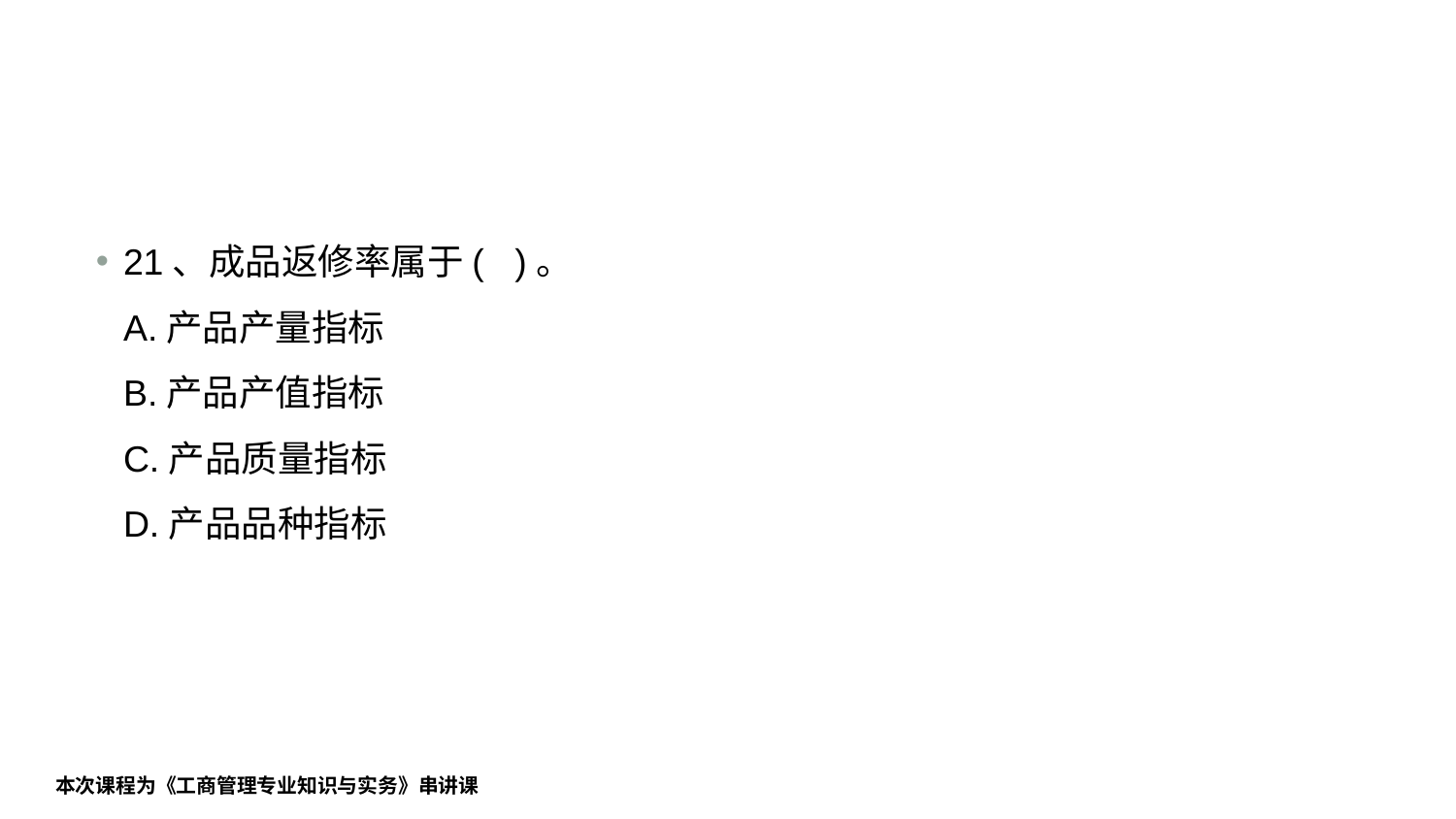

#

21、成品返修率属于(   )。
A.产品产量指标
B.产品产值指标
C.产品质量指标
D.产品品种指标